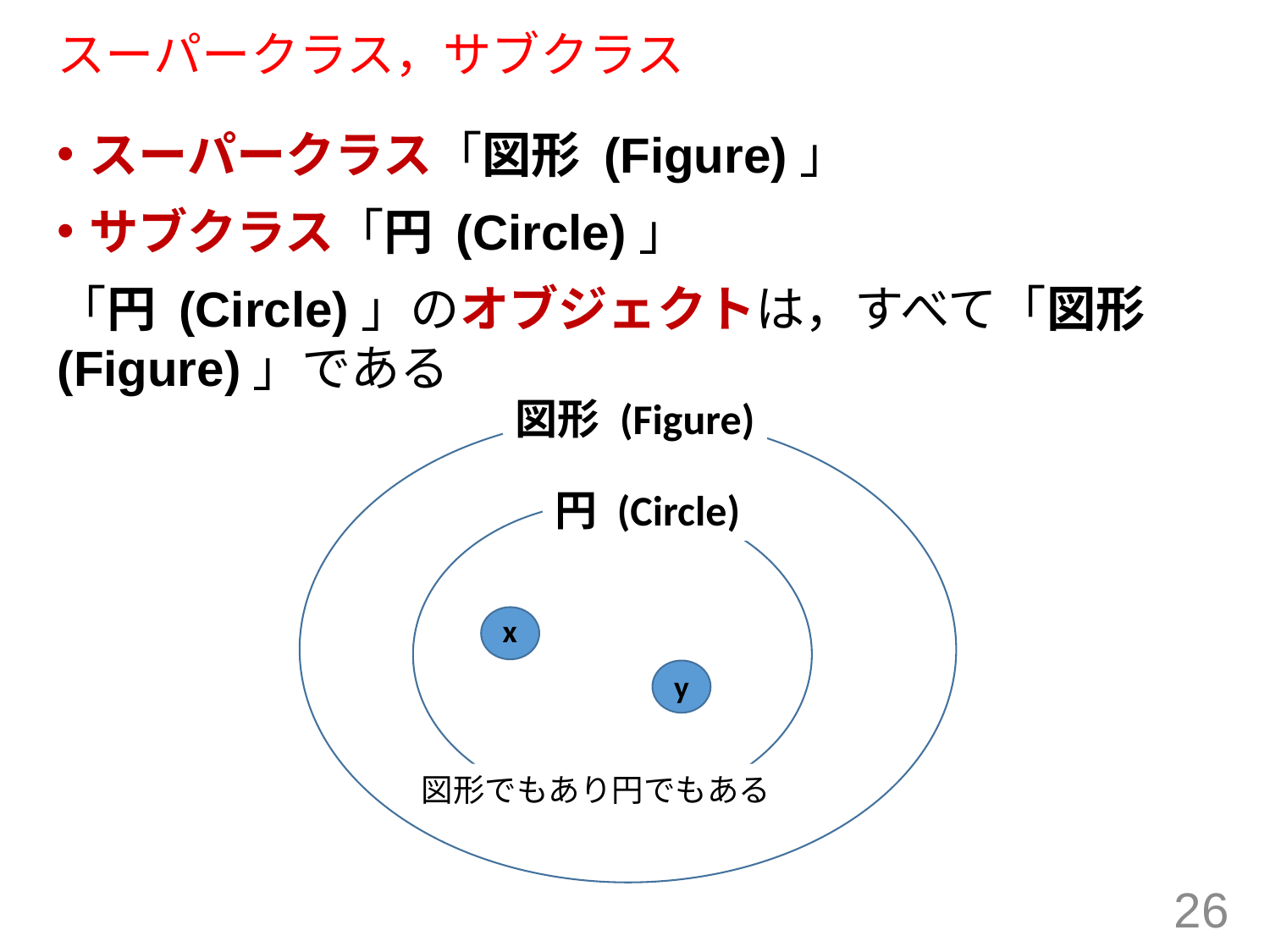

# スーパークラス，サブクラス
スーパークラス「図形 (Figure)」
サブクラス「円 (Circle)」
「円 (Circle)」のオブジェクトは，すべて「図形 (Figure)」である
図形 (Figure)

円 (Circle)

x

y

図形でもあり円でもある
26